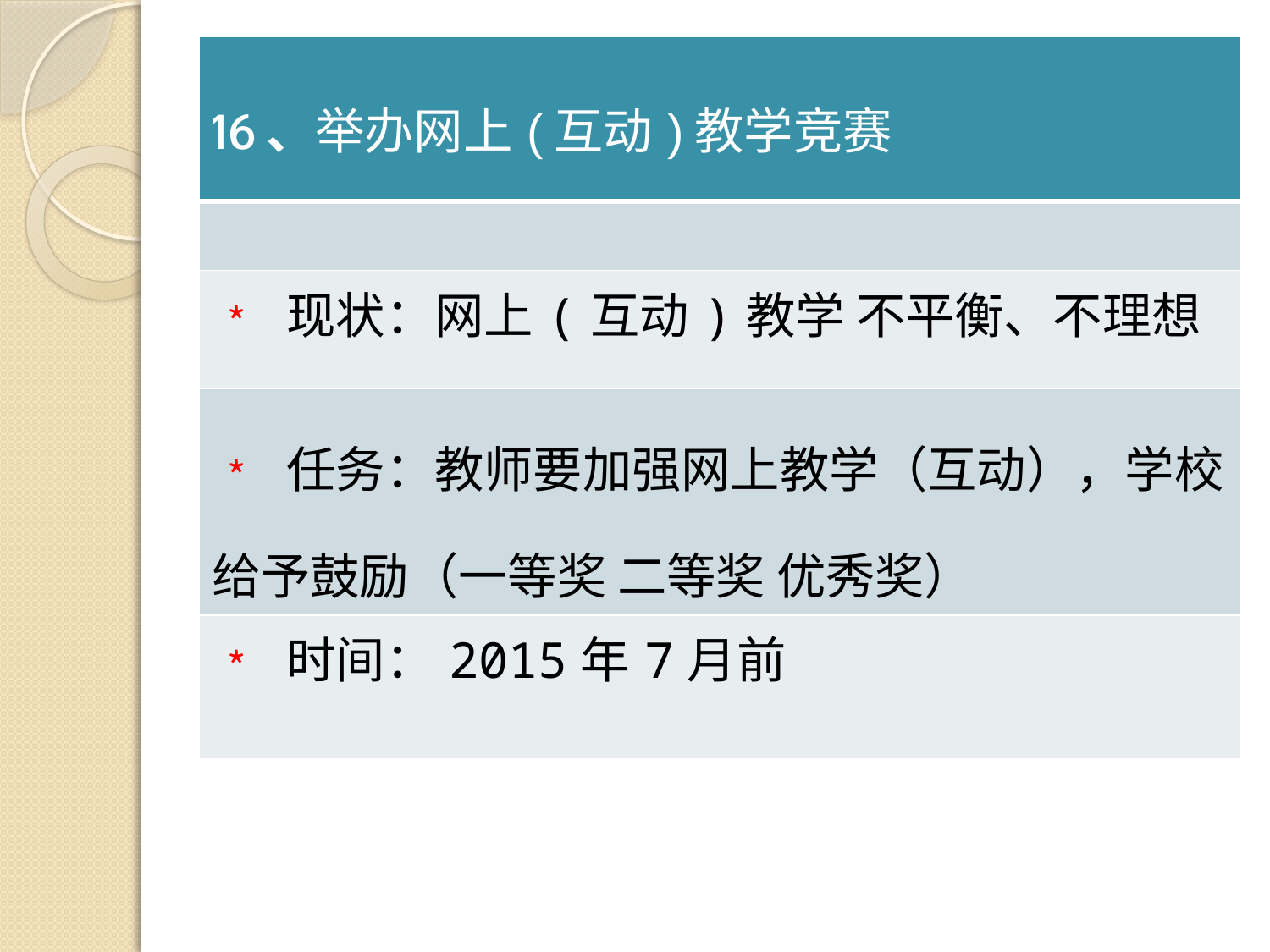

| 16、举办网上(互动)教学竞赛 |
| --- |
|  |
| ﹡ 现状：网上(互动)教学 不平衡、不理想 |
| ﹡ 任务：教师要加强网上教学（互动），学校给予鼓励（一等奖 二等奖 优秀奖） |
| ﹡ 时间：2015年7月前 |
#